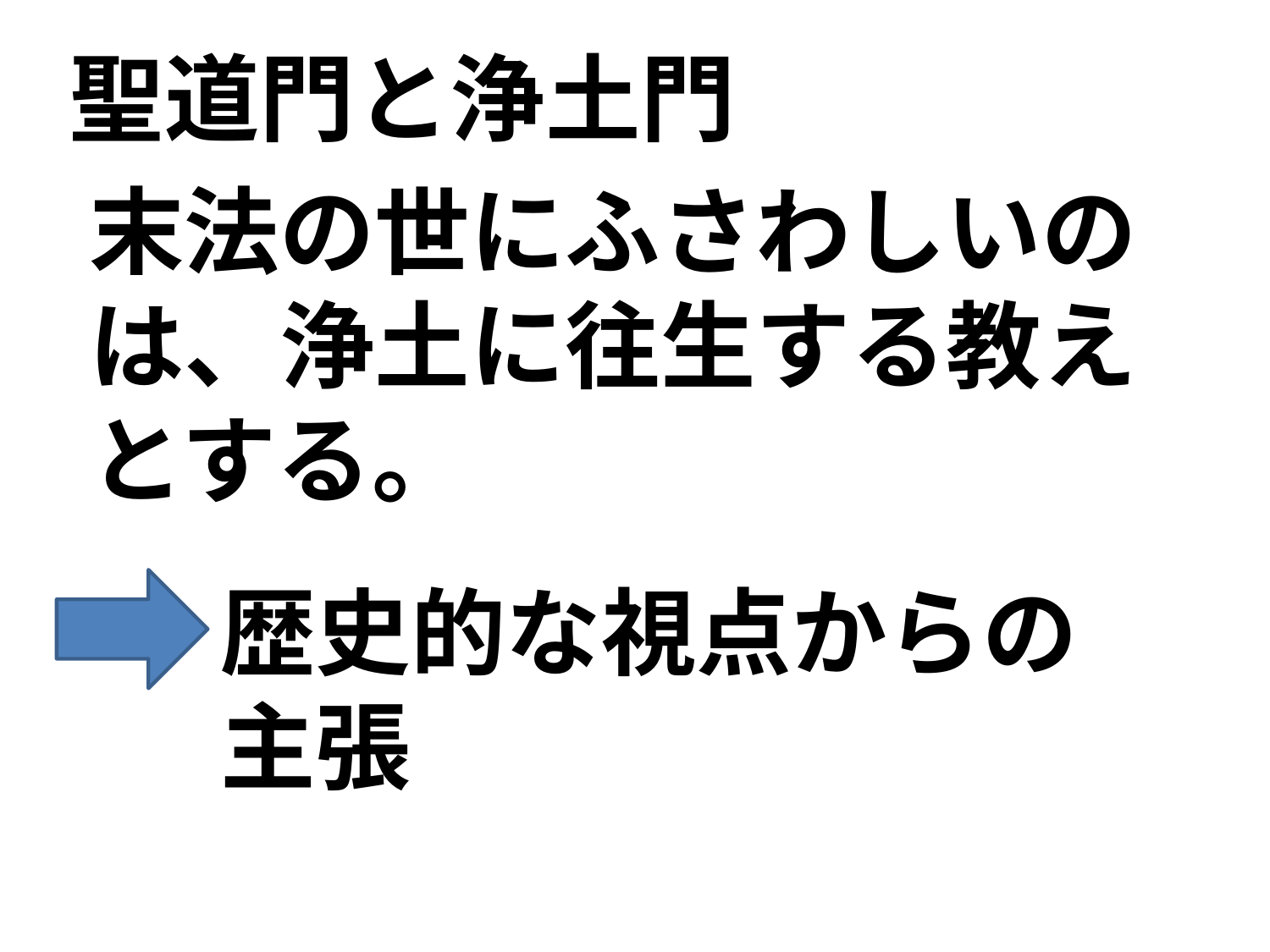

聖道門と浄土門
末法の世にふさわしいのは、浄土に往生する教えとする。
歴史的な視点からの主張